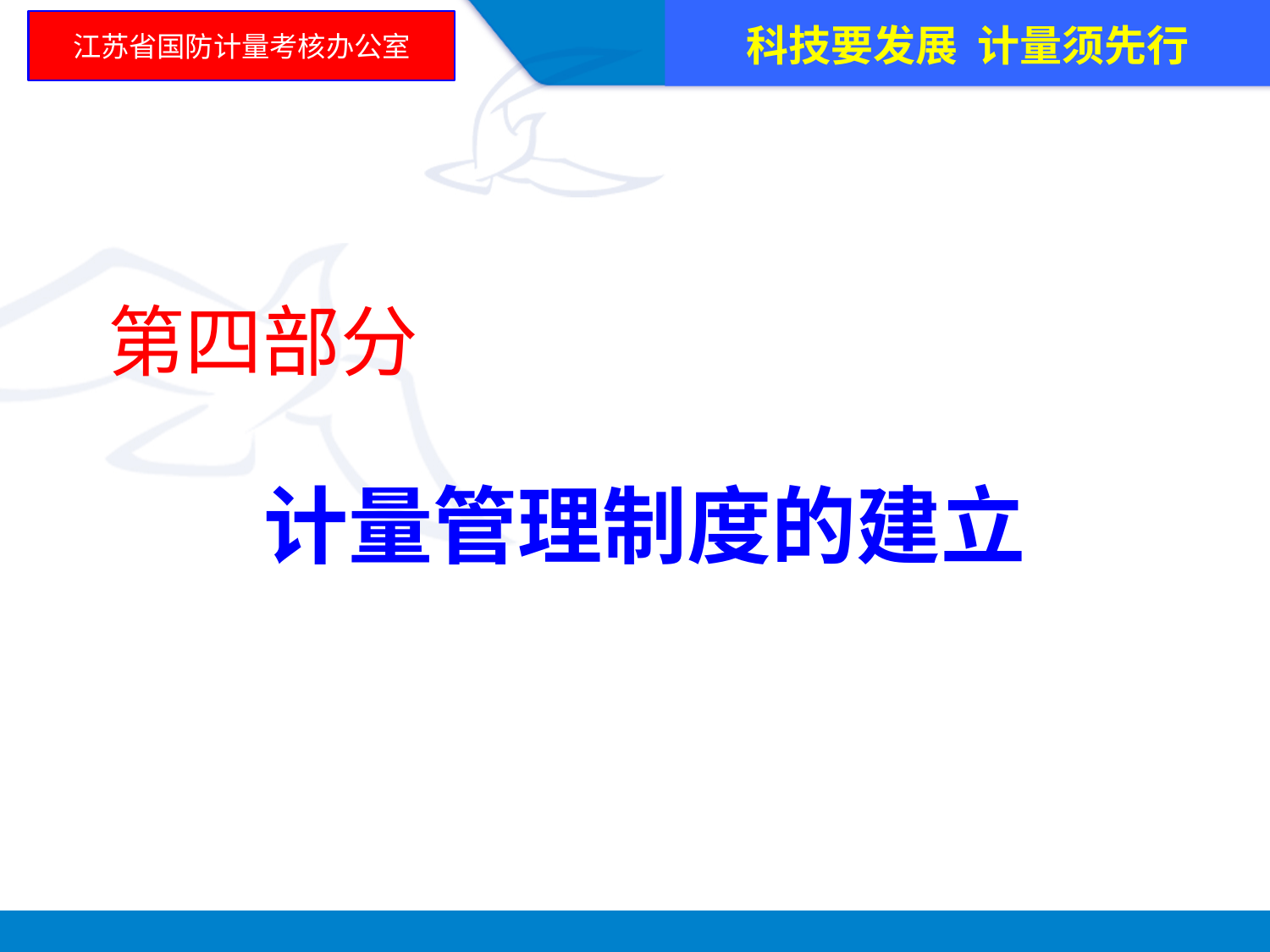

科技要发展  计量须先行
江苏省国防计量考核办公室
第四部分
计量管理制度的建立